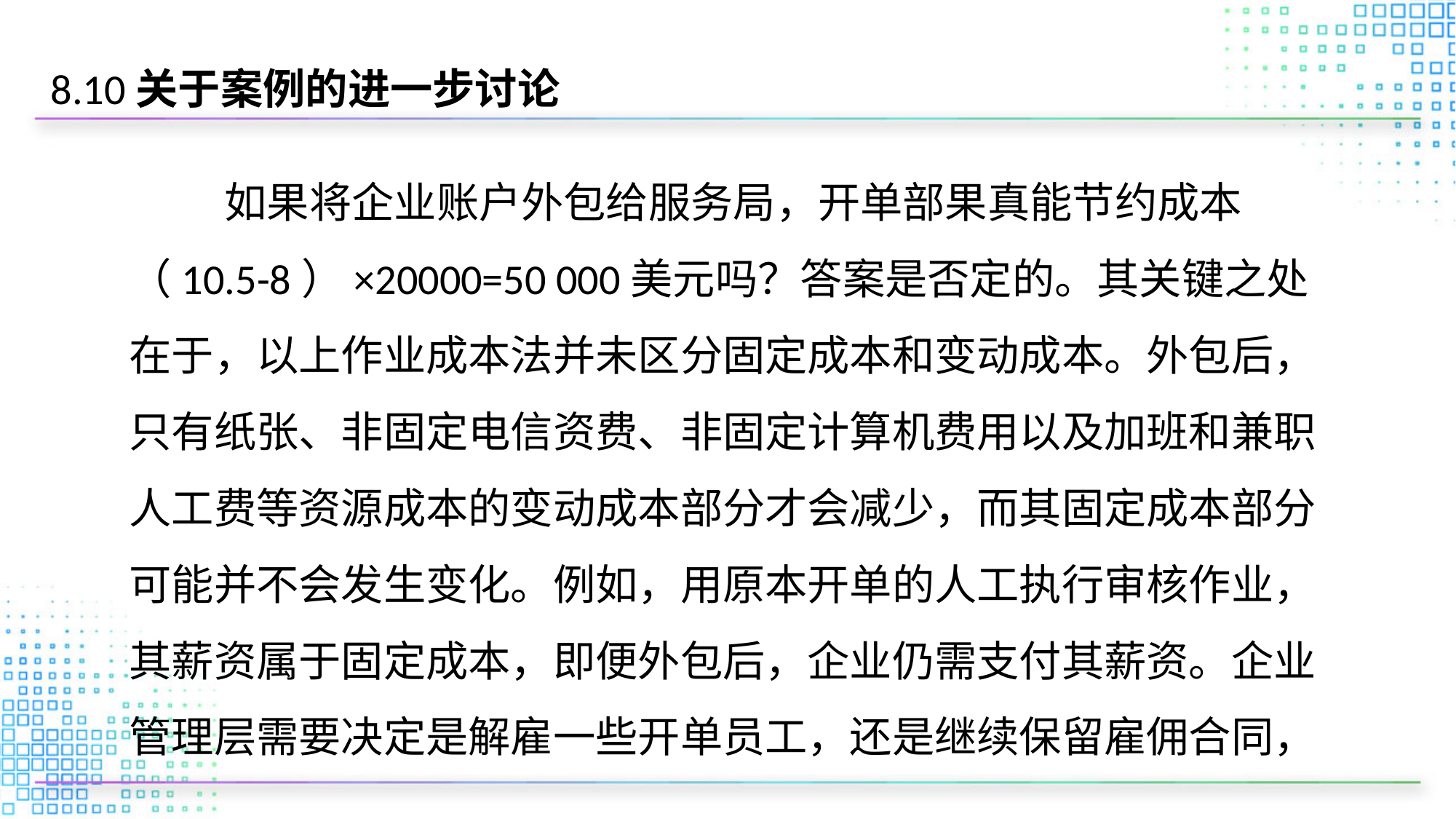

# 8.10关于案例的进一步讨论
         如果将企业账户外包给服务局，开单部果真能节约成本（10.5-8）×20000=50 000美元吗？答案是否定的。其关键之处在于，以上作业成本法并未区分固定成本和变动成本。外包后，只有纸张、非固定电信资费、非固定计算机费用以及加班和兼职人工费等资源成本的变动成本部分才会减少，而其固定成本部分可能并不会发生变化。例如，用原本开单的人工执行审核作业，其薪资属于固定成本，即便外包后，企业仍需支付其薪资。企业管理层需要决定是解雇一些开单员工，还是继续保留雇佣合同，